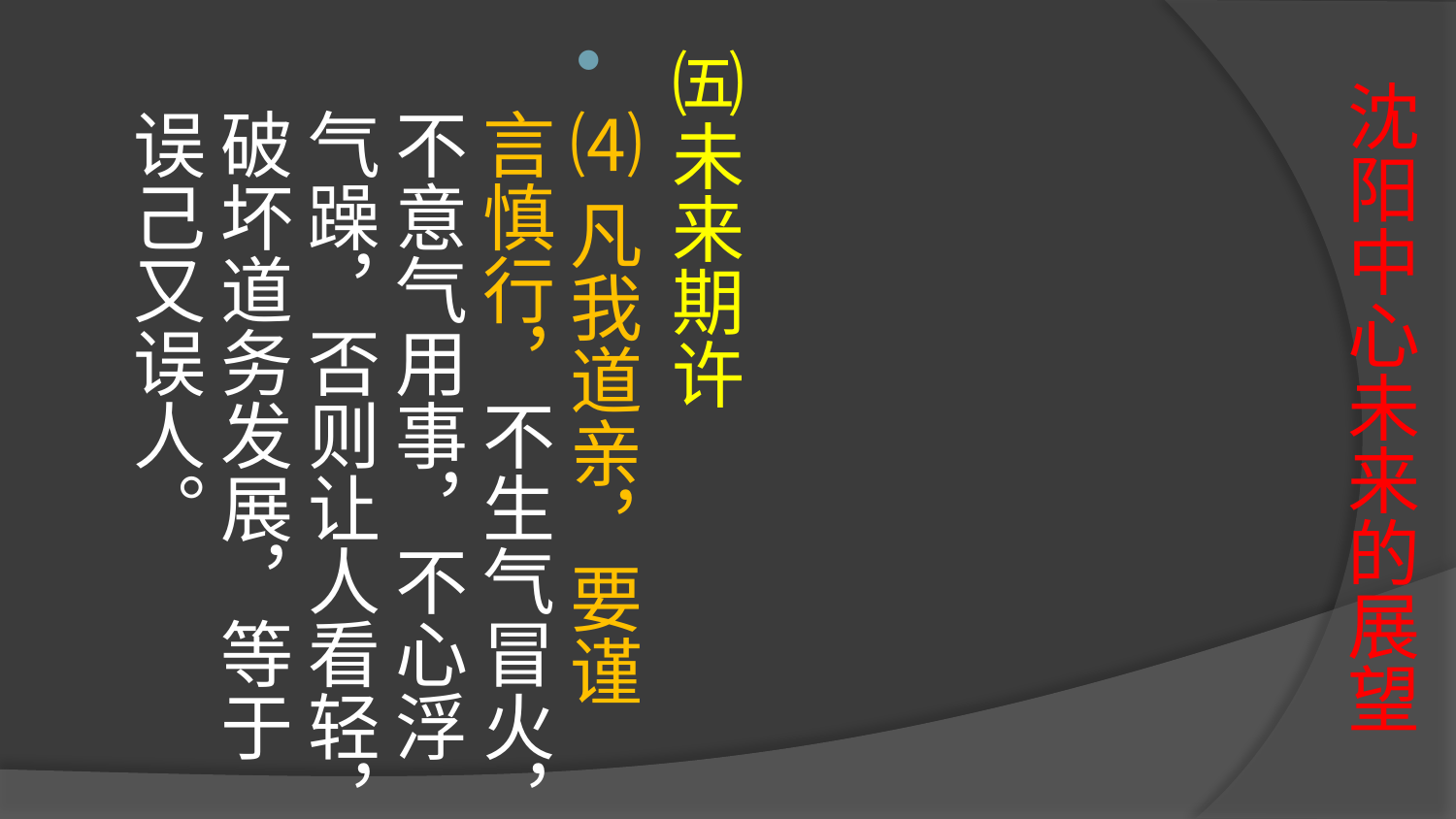

# 沈阳中心未来的展望
㈤未来期许
⑷凡我道亲，要谨言慎行，不生气冒火，不意气用事，不心浮气躁，否则让人看轻，破坏道务发展，等于误己又误人。